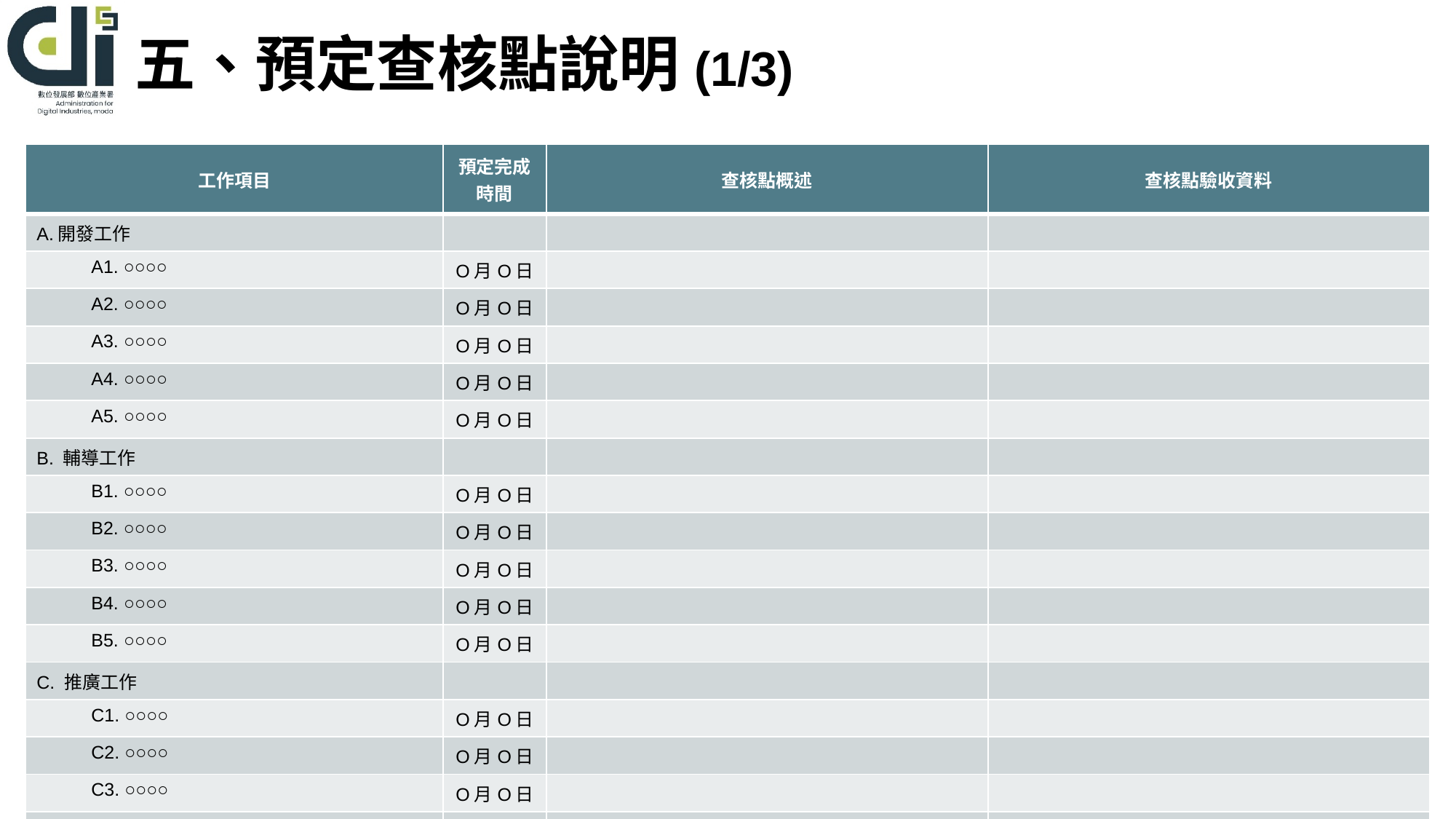

# 五、預定查核點說明(1/3)
| 工作項目 | 預定完成時間 | 查核點概述 | 查核點驗收資料 |
| --- | --- | --- | --- |
| A.開發工作 |  |  |  |
| A1. ○○○○ | O月O日 |  |  |
| A2. ○○○○ | O月O日 |  |  |
| A3. ○○○○ | O月O日 |  |  |
| A4. ○○○○ | O月O日 |  |  |
| A5. ○○○○ | O月O日 |  |  |
| B. 輔導工作 |  |  |  |
| B1. ○○○○ | O月O日 |  |  |
| B2. ○○○○ | O月O日 |  |  |
| B3. ○○○○ | O月O日 |  |  |
| B4. ○○○○ | O月O日 |  |  |
| B5. ○○○○ | O月O日 |  |  |
| C. 推廣工作 |  |  |  |
| C1. ○○○○ | O月O日 |  |  |
| C2. ○○○○ | O月O日 |  |  |
| C3. ○○○○ | O月O日 |  |  |
| C4. ○○○○ | O月O日 |  |  |
| C5. ○○○○ | O月O日 |  |  |
18